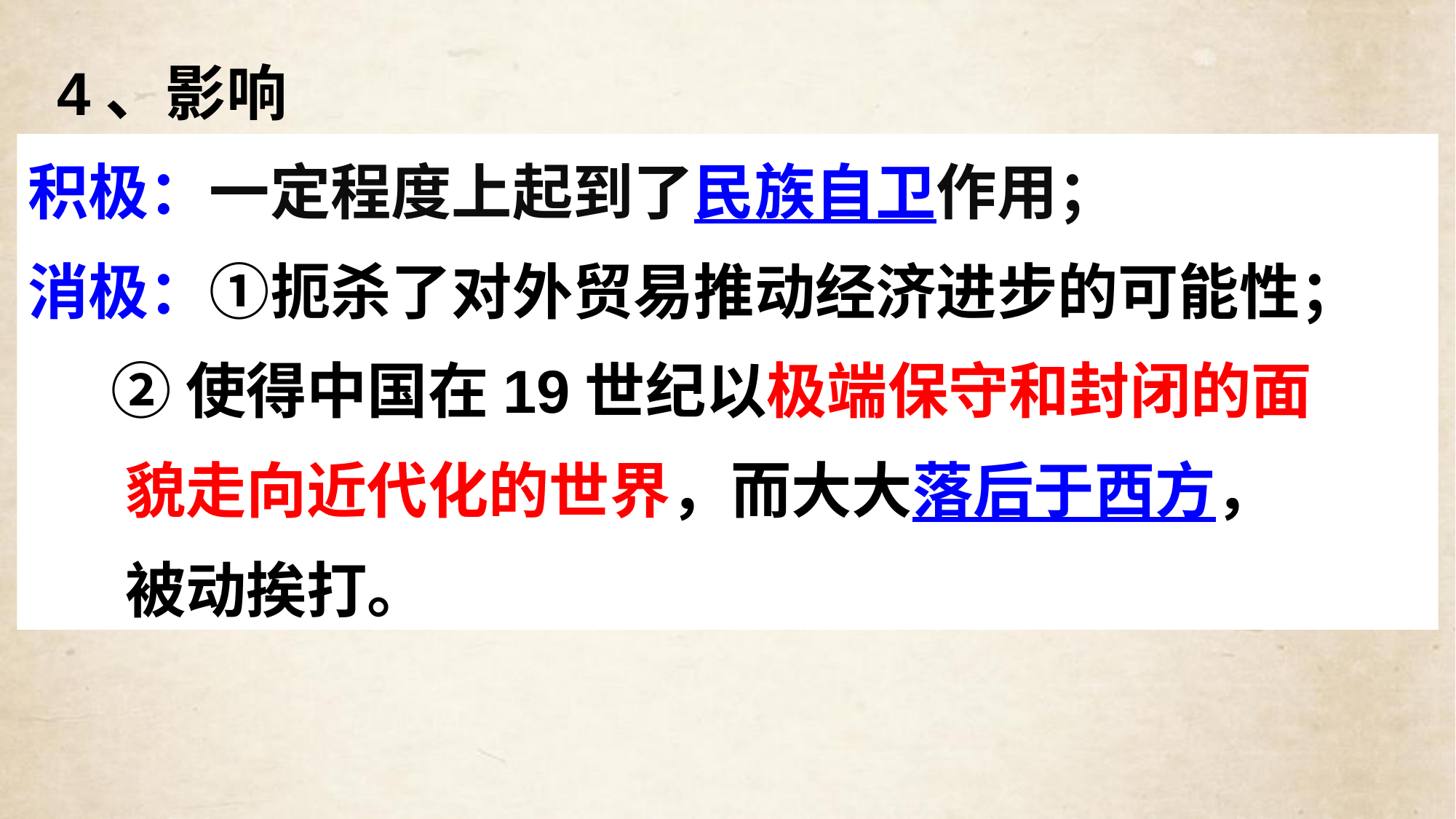

4、影响
积极：一定程度上起到了民族自卫作用；
消极：①扼杀了对外贸易推动经济进步的可能性；
      ②使得中国在19世纪以极端保守和封闭的面
      貌走向近代化的世界，而大大落后于西方，
      被动挨打。